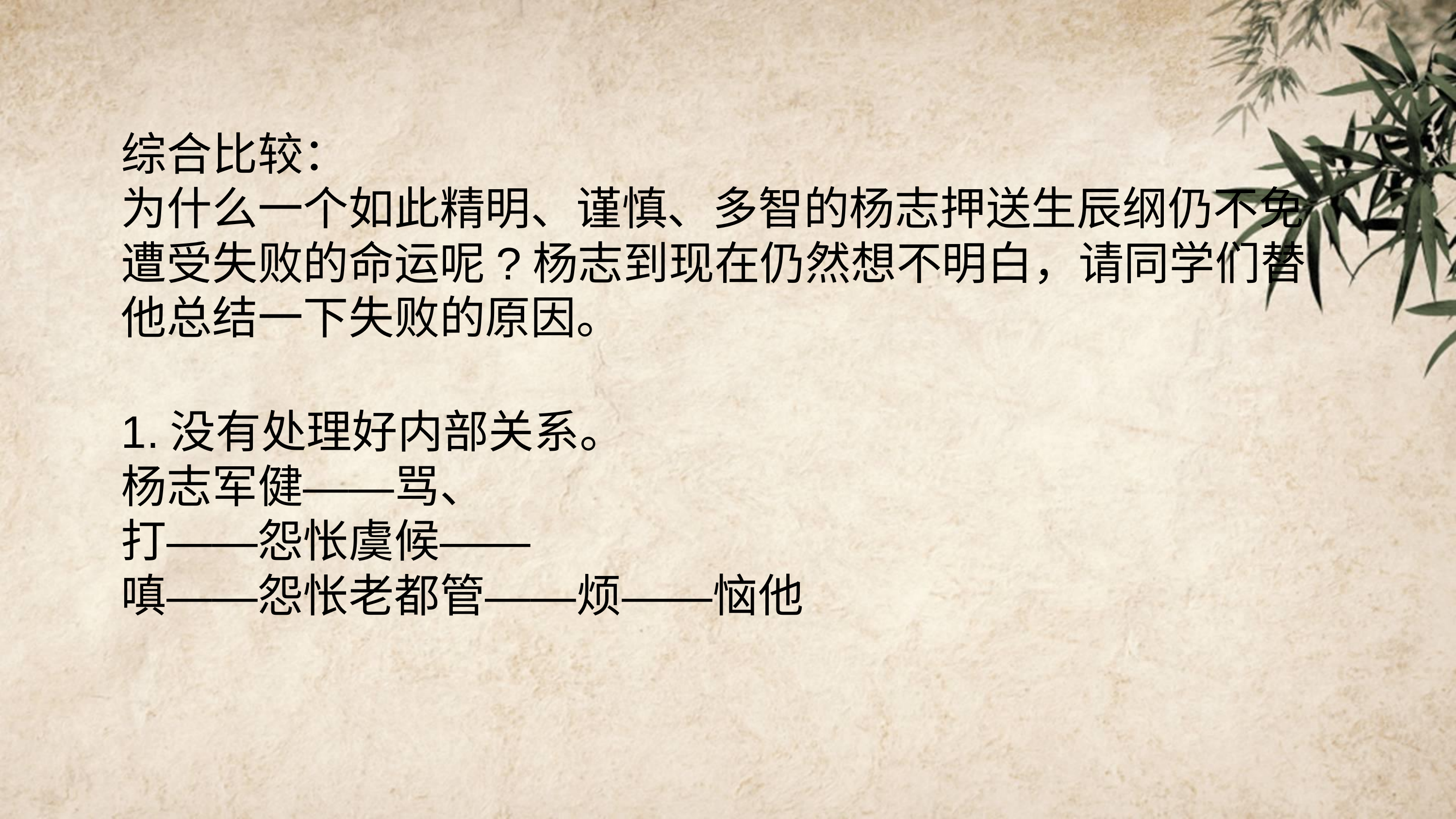

综合比较：
为什么一个如此精明、谨慎、多智的杨志押送生辰纲仍不免遭受失败的命运呢?杨志到现在仍然想不明白，请同学们替他总结一下失败的原因。

1.没有处理好内部关系。
杨志军健——骂、
打——怨怅虞候——
嗔——怨怅老都管——烦——恼他